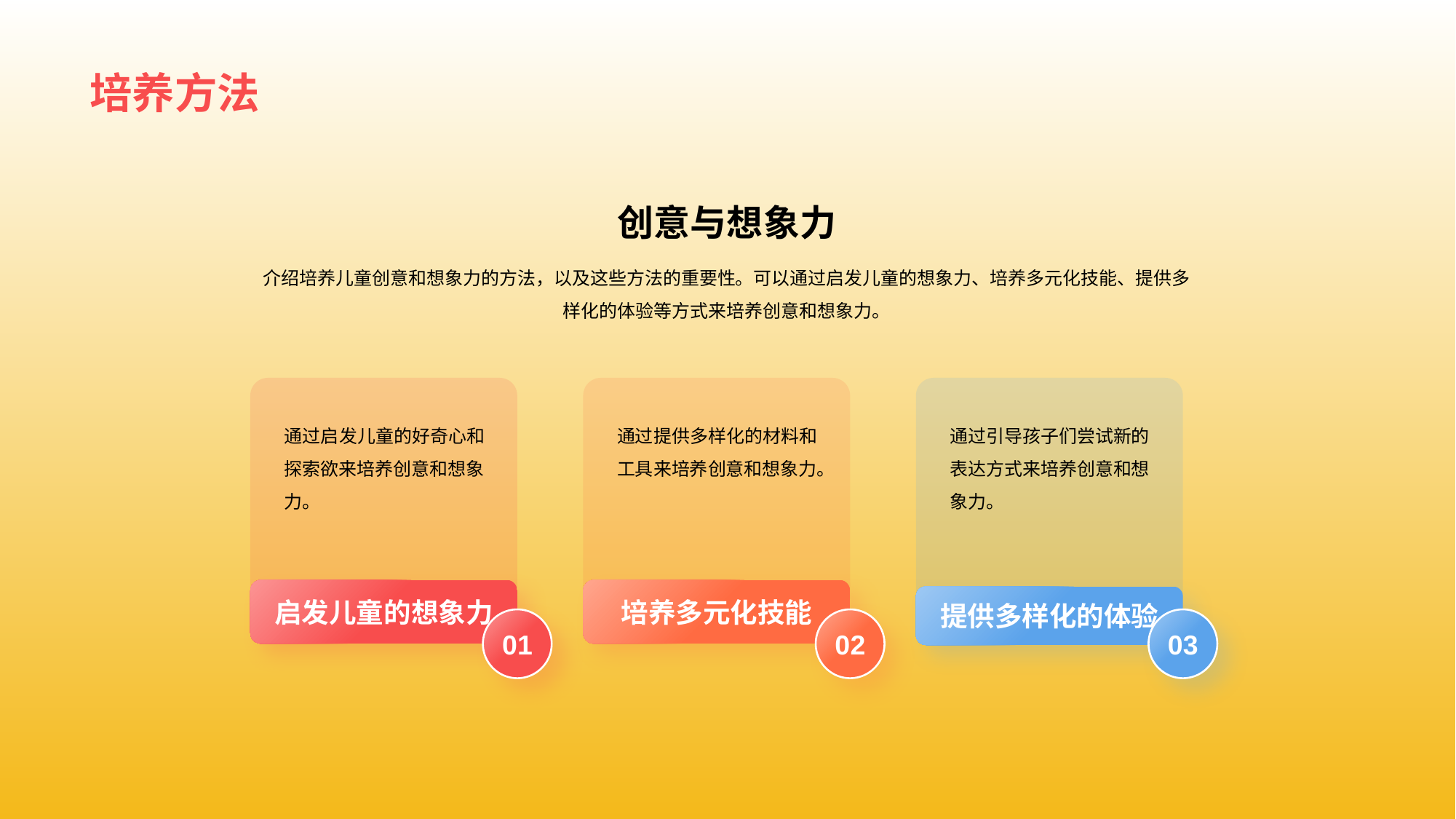

# 培养 方法
创意与想 象力
介绍培养儿童创意和想象力的方法，以及这些方法的重要性。可以通过启发儿童的想象力、培养多元化技能、提供多 样化的体验等方式来培养创意和想象力。

通过启 发儿童的好奇心和探索欲来培养创意和想象力。
启发儿童的 想象力
0 1

通过提 供多样化的材料和工具来培养创意和想象力。
培 养多元化技能
0 2

通过引导孩子们尝试新的表达方式来培养创意和想 象力。
提 供多样化的体验
0 3